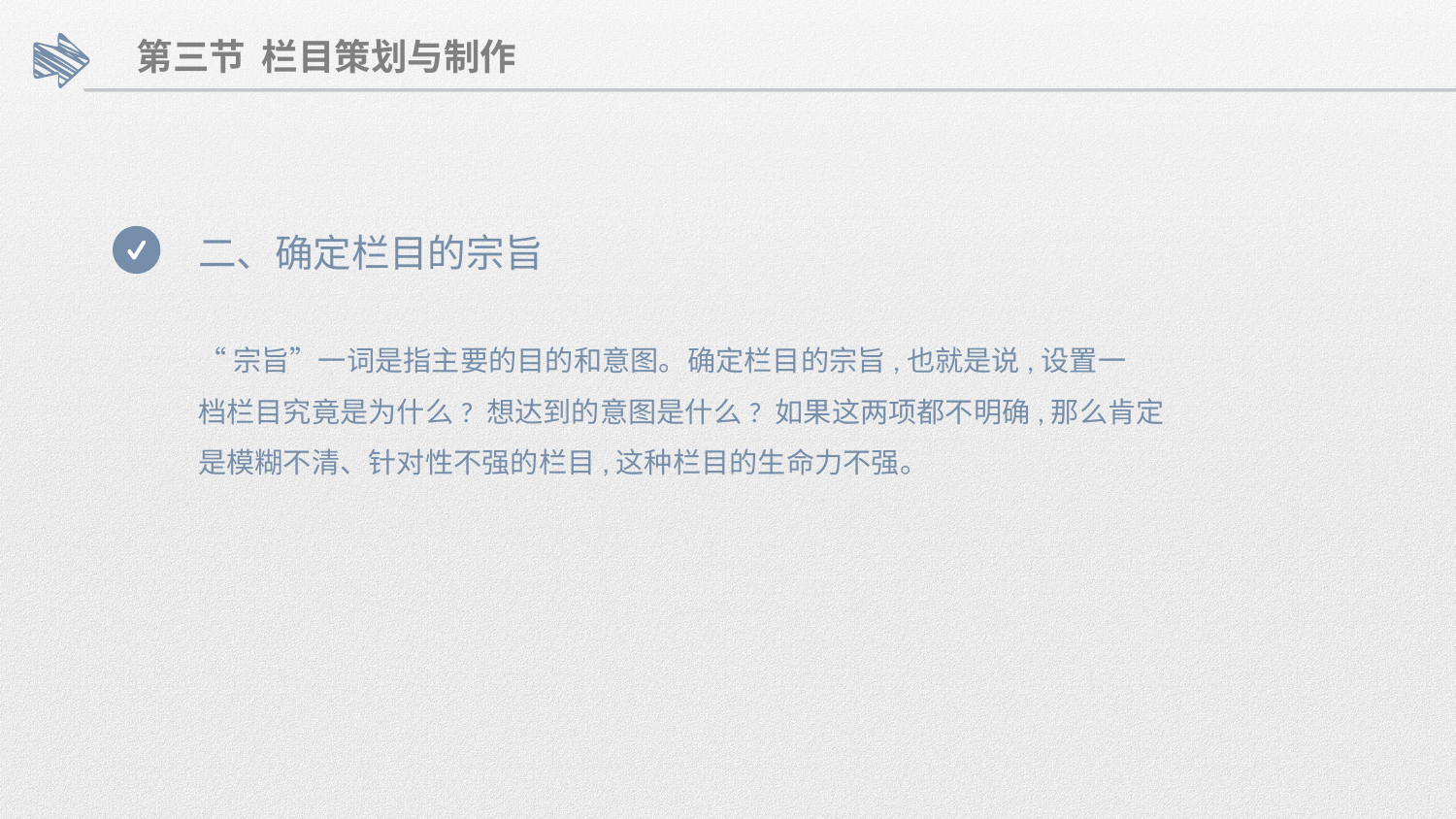

第三节  栏目策划与制作
二、确定栏目的宗旨

“宗旨”一词是指主要的目的和意图。确定栏目的宗旨,也就是说,设置一
档栏目究竟是为什么? 想达到的意图是什么? 如果这两项都不明确,那么肯定
是模糊不清、针对性不强的栏目,这种栏目的生命力不强。